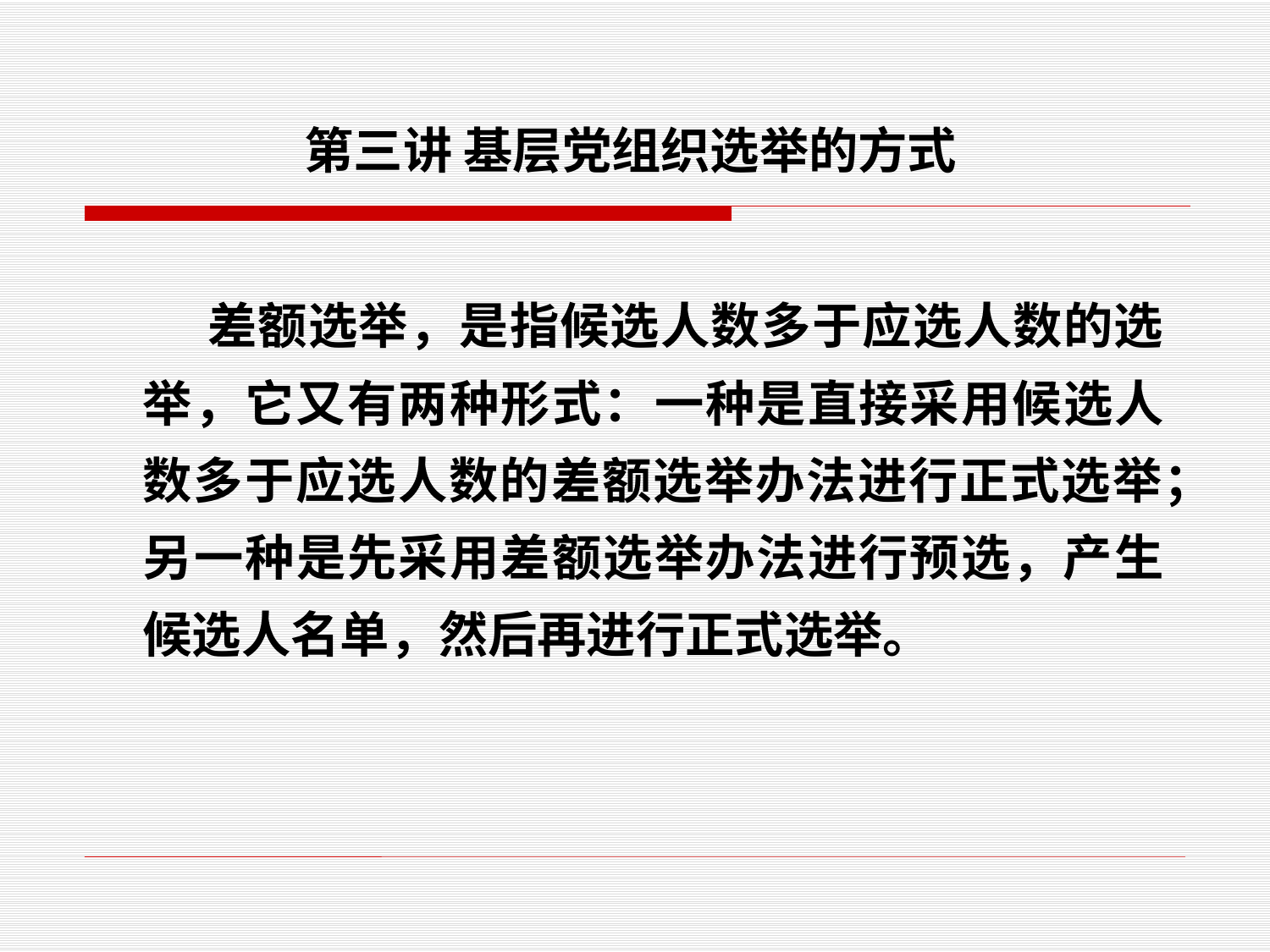

# 第三讲 基层党组织选举的方式
         差额选举，是指候选人数多于应选人数的选举，它又有两种形式：一种是直接采用候选人数多于应选人数的差额选举办法进行正式选举；另一种是先采用差额选举办法进行预选，产生候选人名单，然后再进行正式选举。